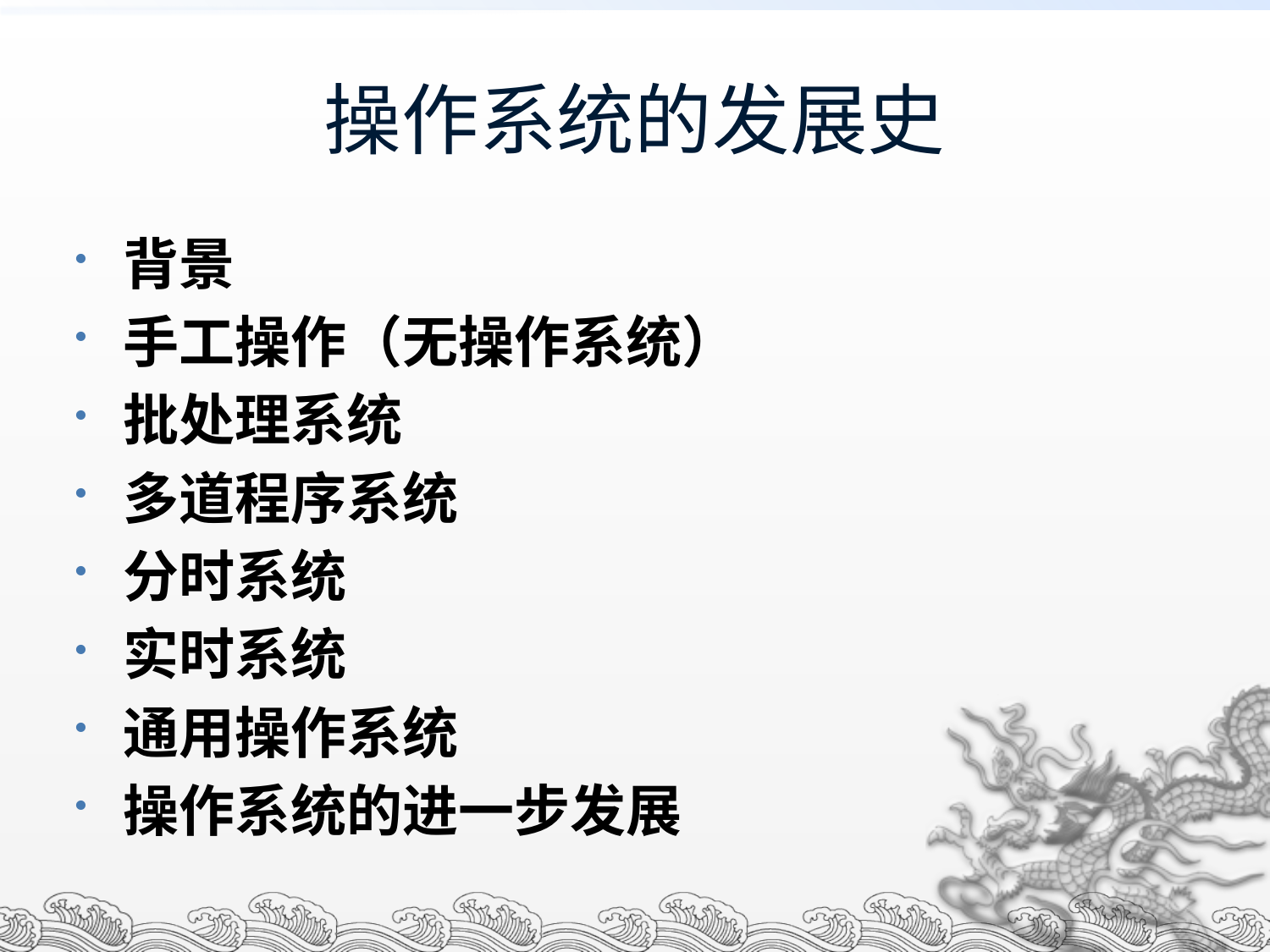

# 操作系统的发展史
背景
手工操作（无操作系统）
批处理系统
多道程序系统
分时系统
实时系统
通用操作系统
操作系统的进一步发展